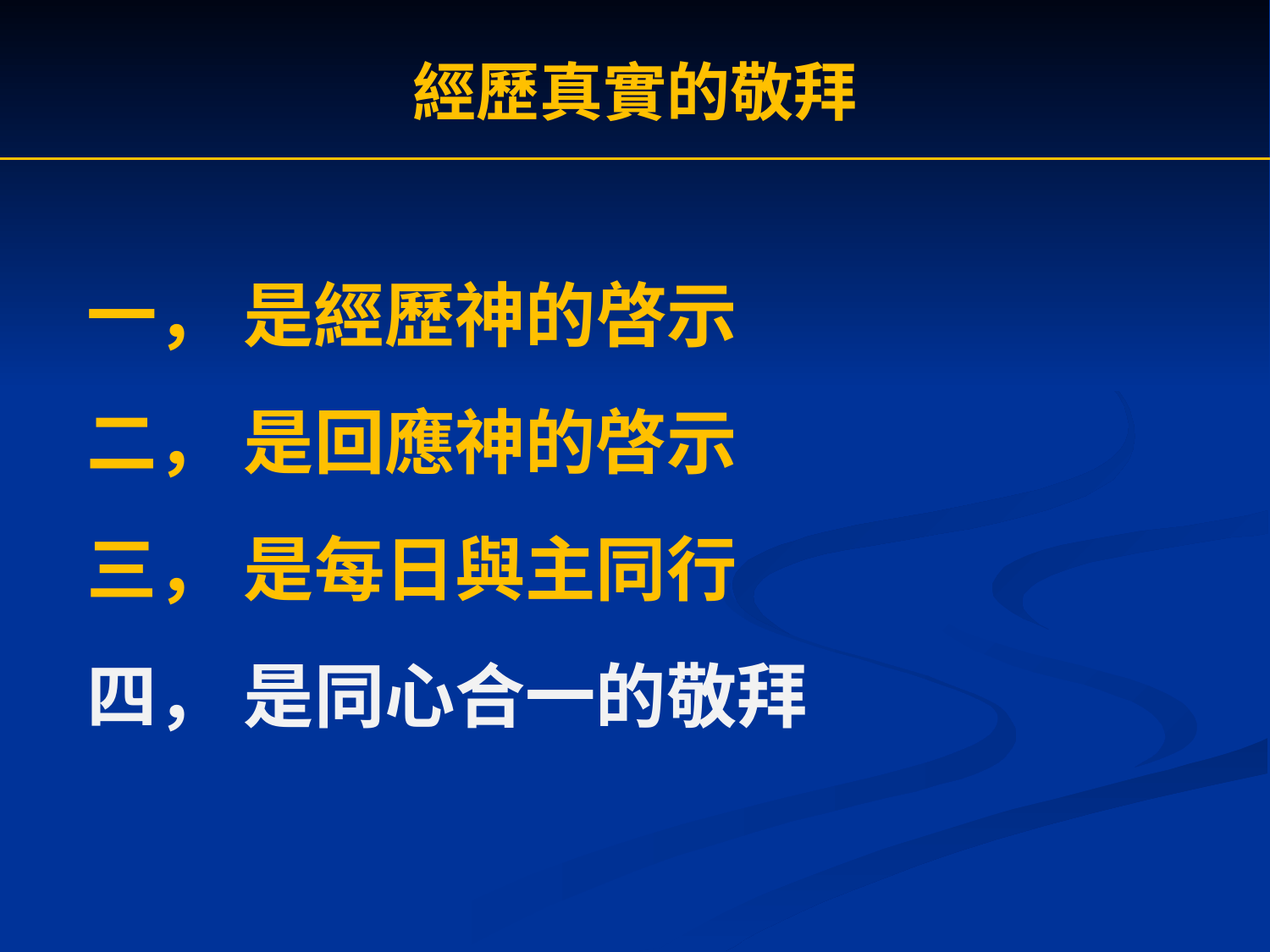

經歷真實的敬拜
一， 是經歷神的啓示
二， 是回應神的啓示
三， 是每日與主同行
四， 是同心合一的敬拜